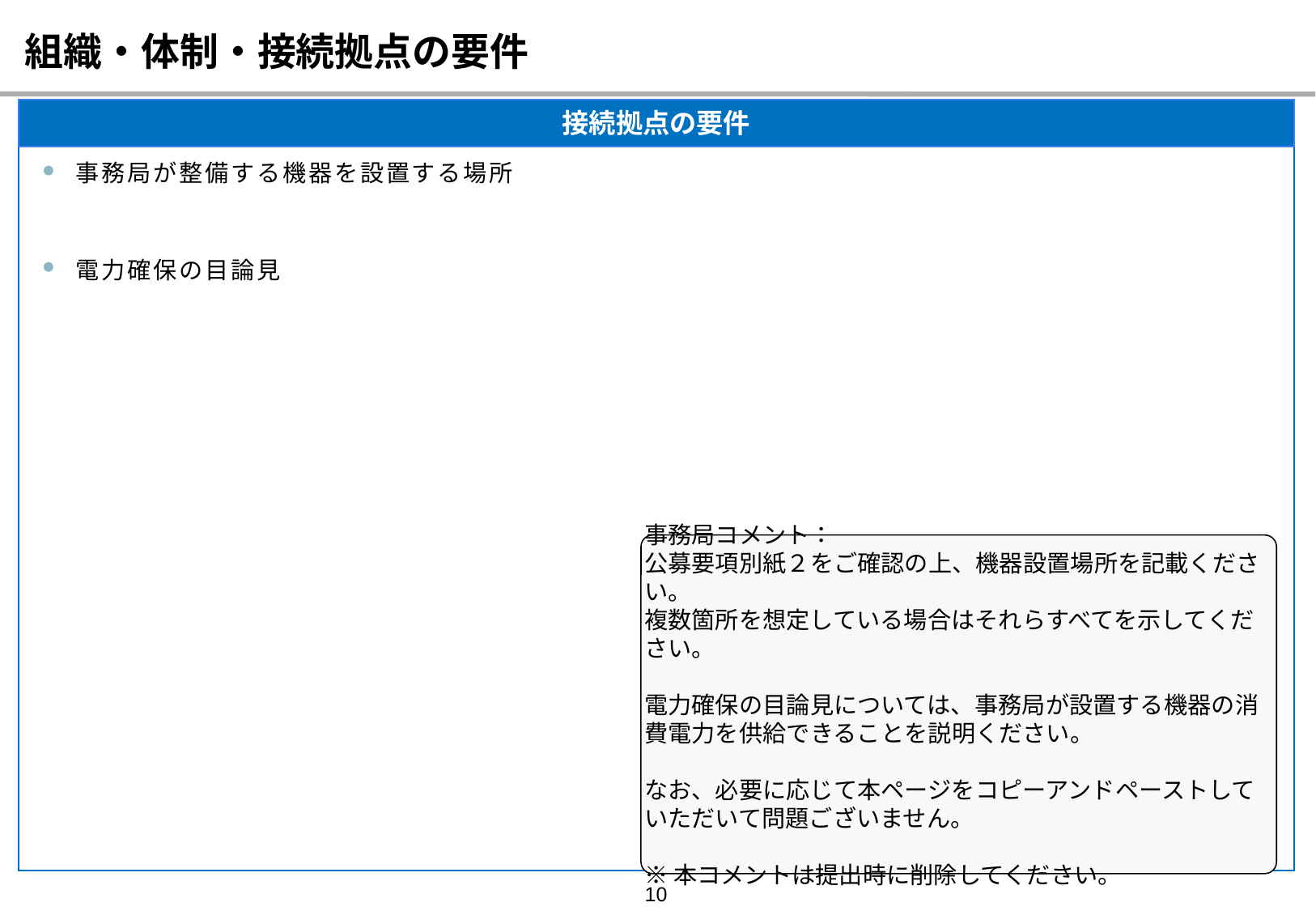

# 組織・体制・接続拠点の要件
接続拠点の要件
事務局が整備する機器を設置する場所

電力確保の目論見

事務局コメント：
公募要項別紙２をご確認の上、機器設置場所を記載ください。
複数箇所を想定している場合はそれらすべてを示してください。

電力確保の目論見については、事務局が設置する機器の消費電力を供給できることを説明ください。

なお、必要に応じて本ページをコピーアンドペーストしていただいて問題ございません。

※本コメントは提出時に削除してください。